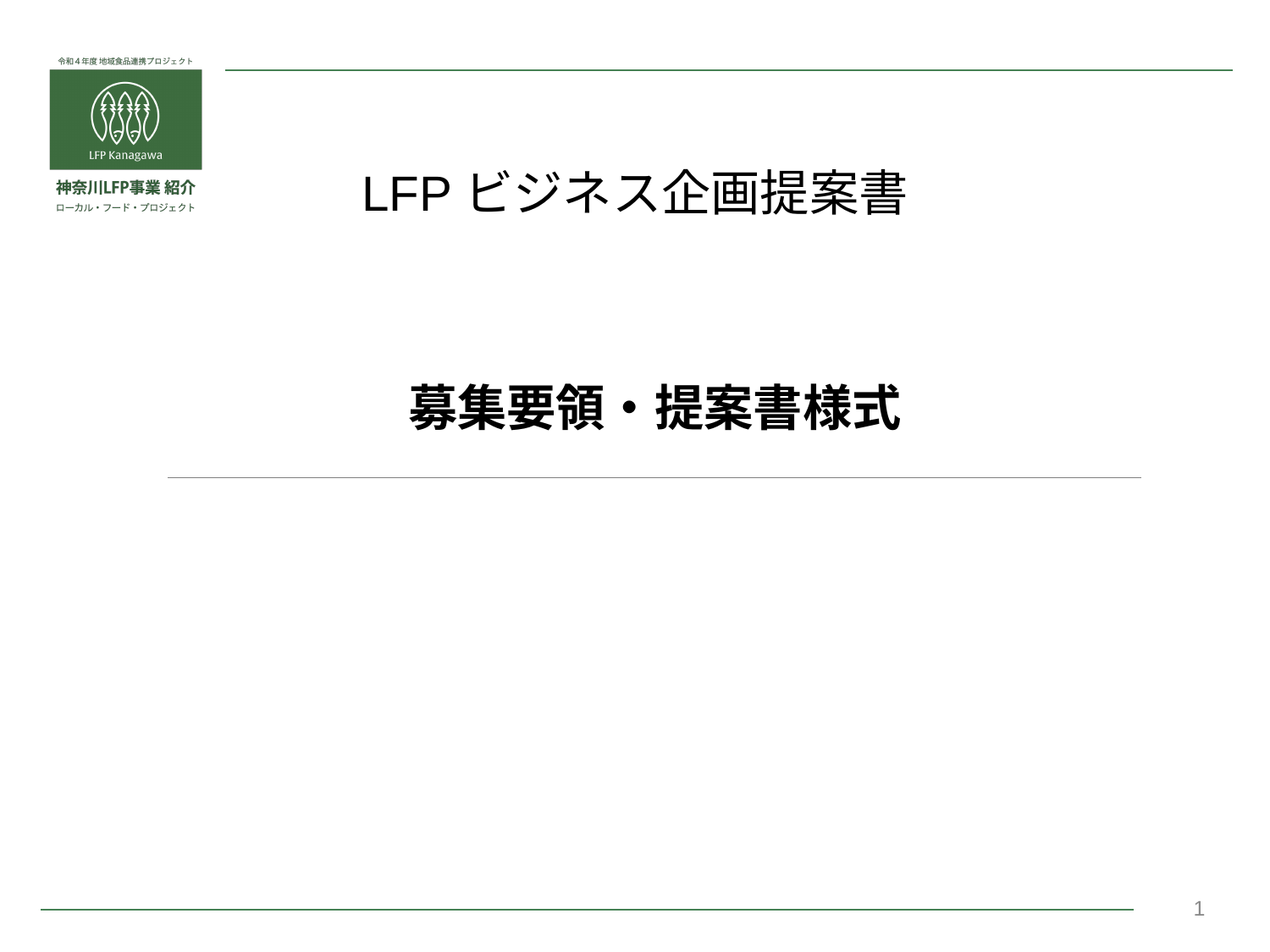

| 募集要領・提案書様式 |
| --- |
|  |
1